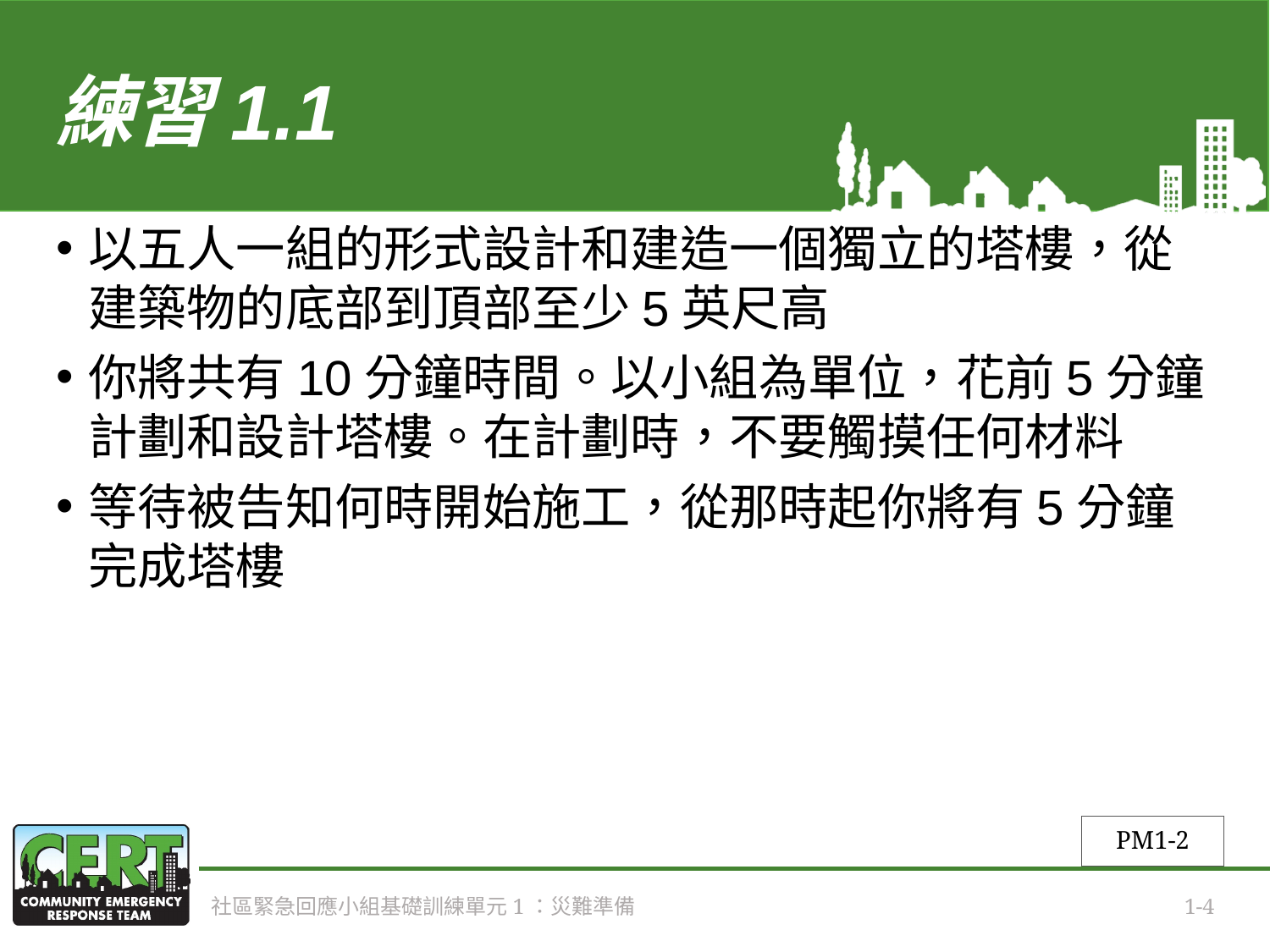

# 練習1.1
以五人一組的形式設計和建造一個獨立的塔樓，從建築物的底部到頂部至少5英尺高
你將共有10分鐘時間。以小組為單位，花前5分鐘計劃和設計塔樓。在計劃時，不要觸摸任何材料
等待被告知何時開始施工，從那時起你將有5分鐘完成塔樓
PM1-2
社區緊急回應小組基礎訓練單元1：災難準備
1-4